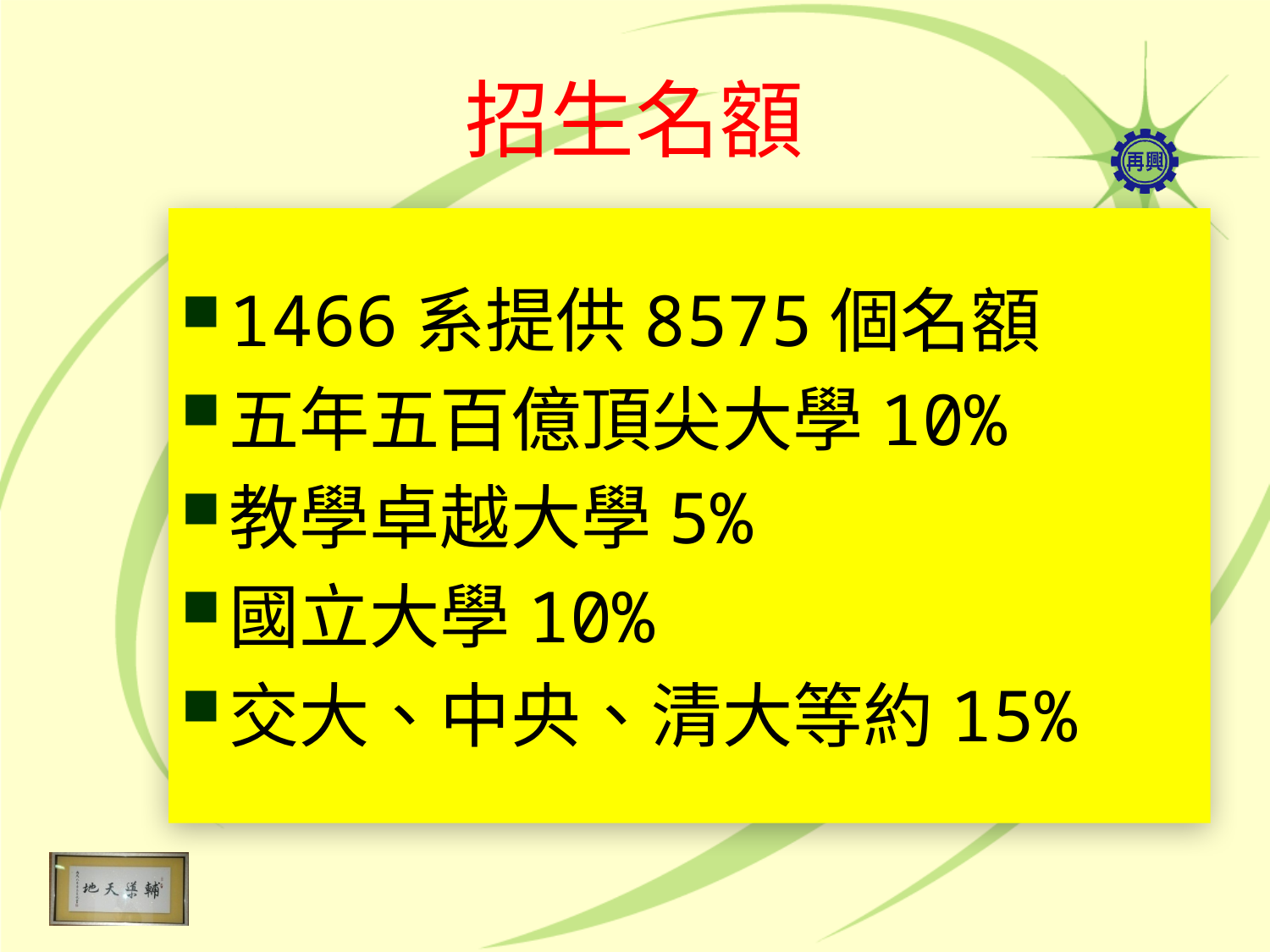

招生名額
1466系提供8575個名額
五年五百億頂尖大學10%
教學卓越大學5%
國立大學10%
交大、中央、清大等約15%